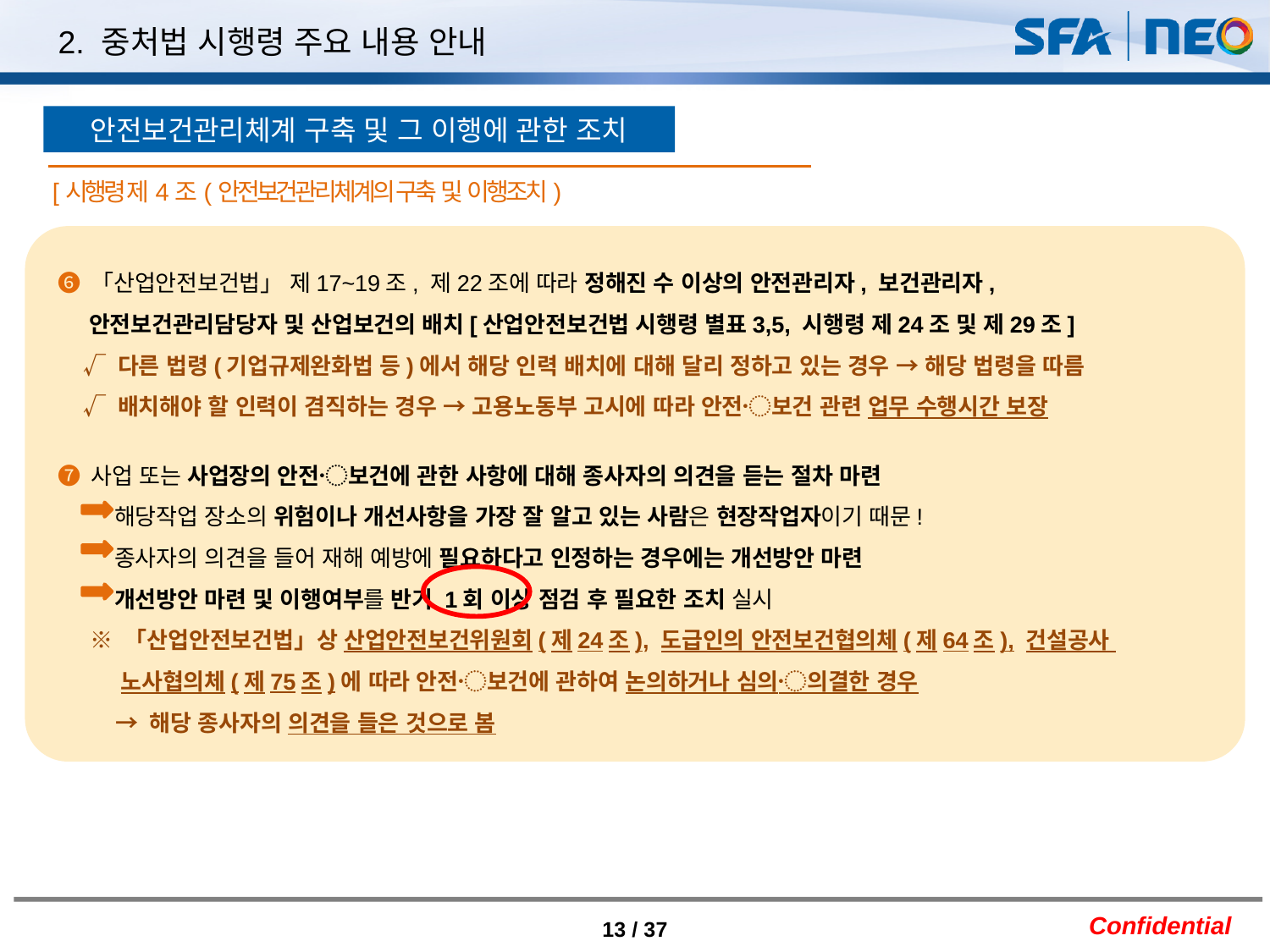

2. 중처법 시행령 주요 내용 안내
안전보건관리체계 구축 및 그 이행에 관한 조치
[시행령 제4조(안전보건관리체계의 구축  및  이행조치)

➏ 「산업안전보건법」 제17~19조, 제22조에 따라 정해진 수 이상의 안전관리자, 보건관리자,
    안전보건관리담당자 및 산업보건의 배치[산업안전보건법 시행령 별표3,5, 시행령 제24조 및 제29조]
    √ 다른 법령(기업규제완화법 등)에서 해당 인력 배치에 대해 달리 정하고 있는 경우 → 해당 법령을 따름
    √ 배치해야 할 인력이 겸직하는 경우 → 고용노동부 고시에 따라 안전〮보건 관련 업무 수행시간 보장

➐ 사업 또는 사업장의 안전〮보건에 관한 사항에 대해 종사자의 의견을 듣는 절차 마련
        해당작업 장소의 위험이나 개선사항을 가장 잘 알고 있는 사람은 현장작업자이기 때문!
        종사자의 의견을 들어 재해 예방에 필요하다고 인정하는 경우에는 개선방안 마련
        개선방안 마련 및 이행여부를 반기 1회 이상 점검 후 필요한 조치 실시
     ※ 「산업안전보건법」상 산업안전보건위원회(제24조), 도급인의 안전보건협의체(제64조), 건설공사
         노사협의체(제75조)에 따라 안전〮보건에 관하여 논의하거나 심의〮의결한 경우
         → 해당 종사자의 의견을 들은 것으로 봄